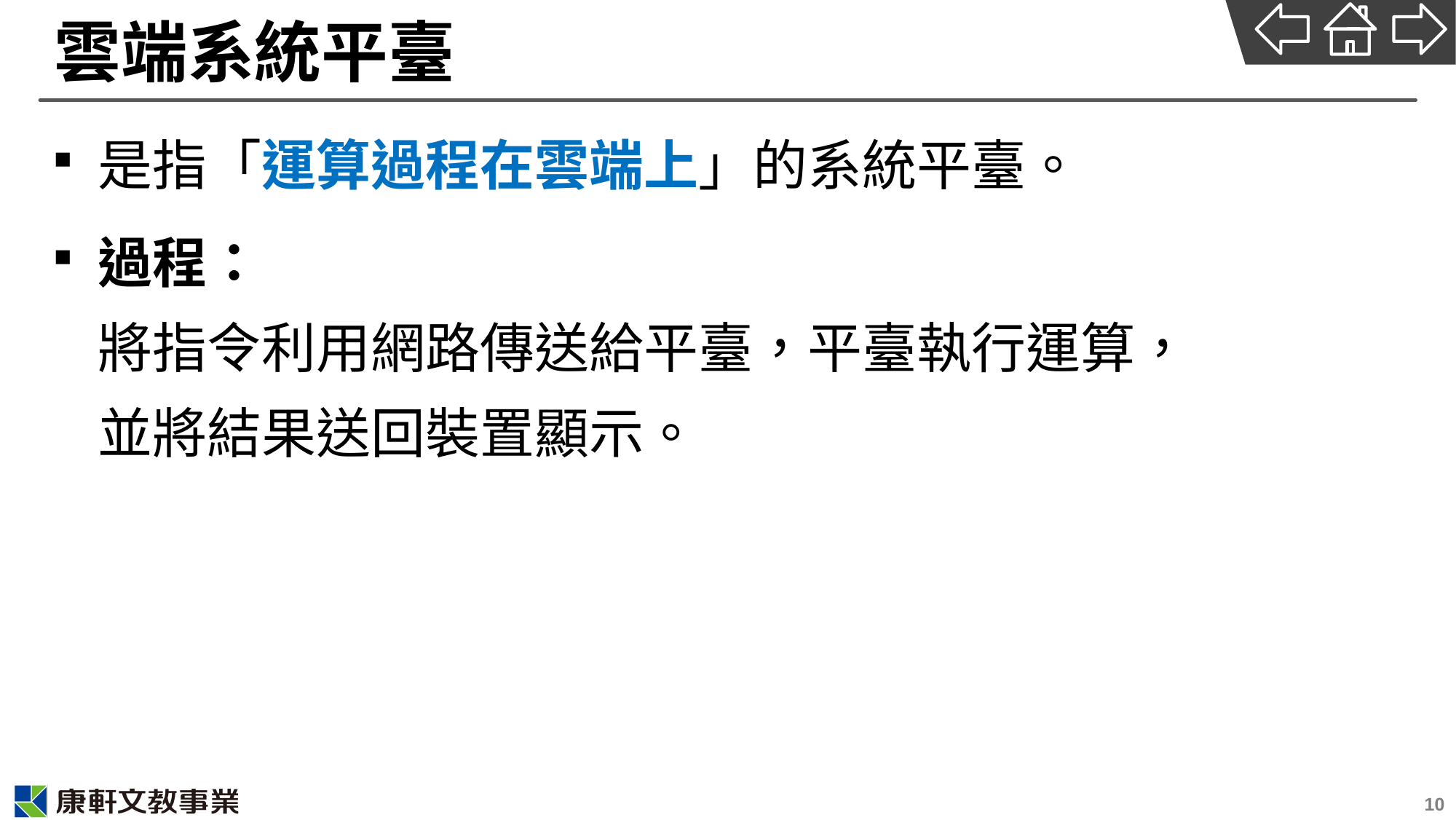

# 雲端系統平臺
是指「運算過程在雲端上」的系統平臺。
過程：
將指令利用網路傳送給平臺，平臺執行運算，並將結果送回裝置顯示。
10